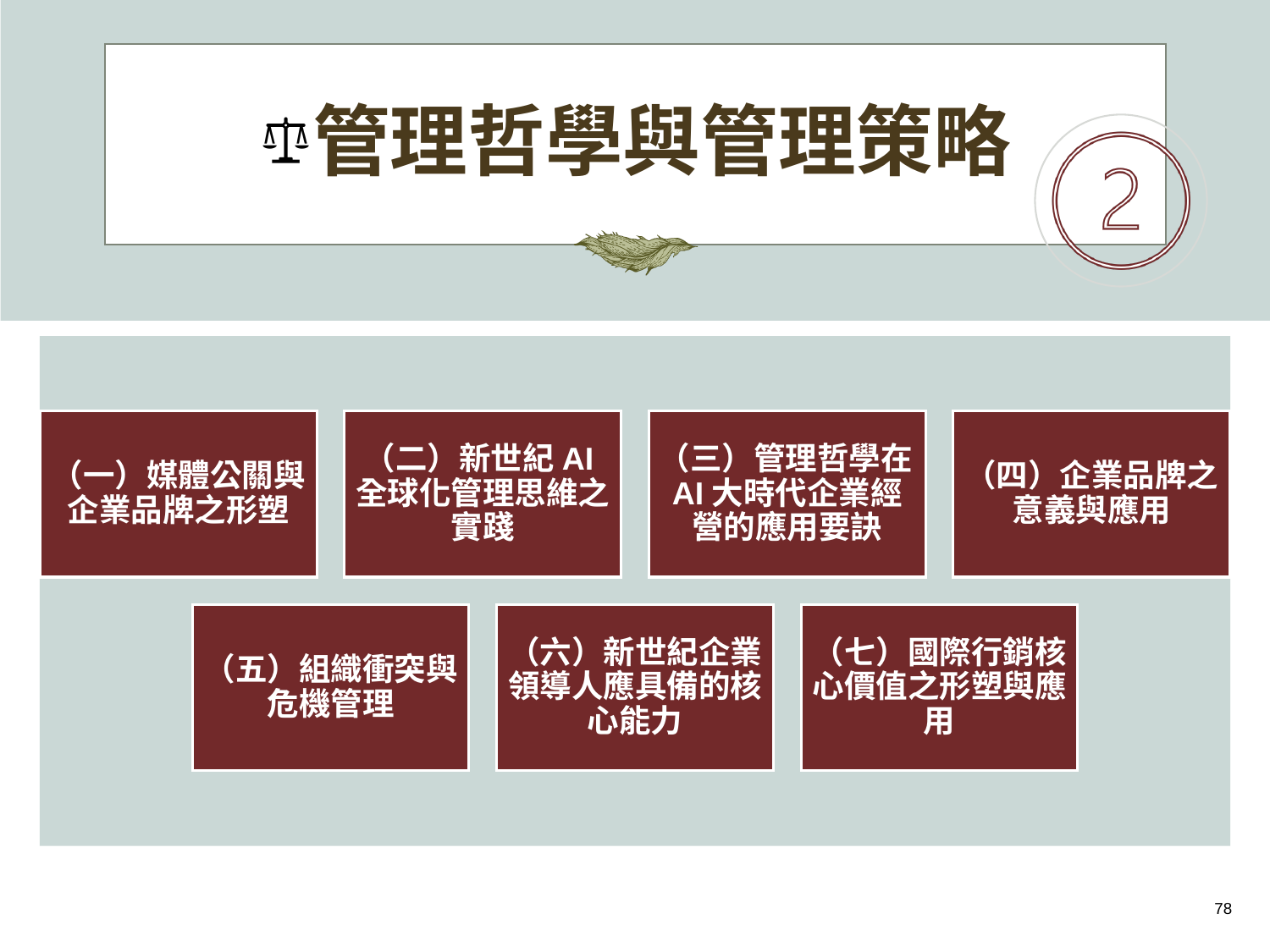

# 管理哲學與管理策略

（一）媒體公關與企業品牌之形塑
（二）新世紀AI全球化管理思維之實踐
（三）管理哲學在AI大時代企業經營的應用要訣
（四）企業品牌之意義與應用
（五）組織衝突與危機管理
（六）新世紀企業領導人應具備的核心能力
（七）國際行銷核心價值之形塑與應用
78